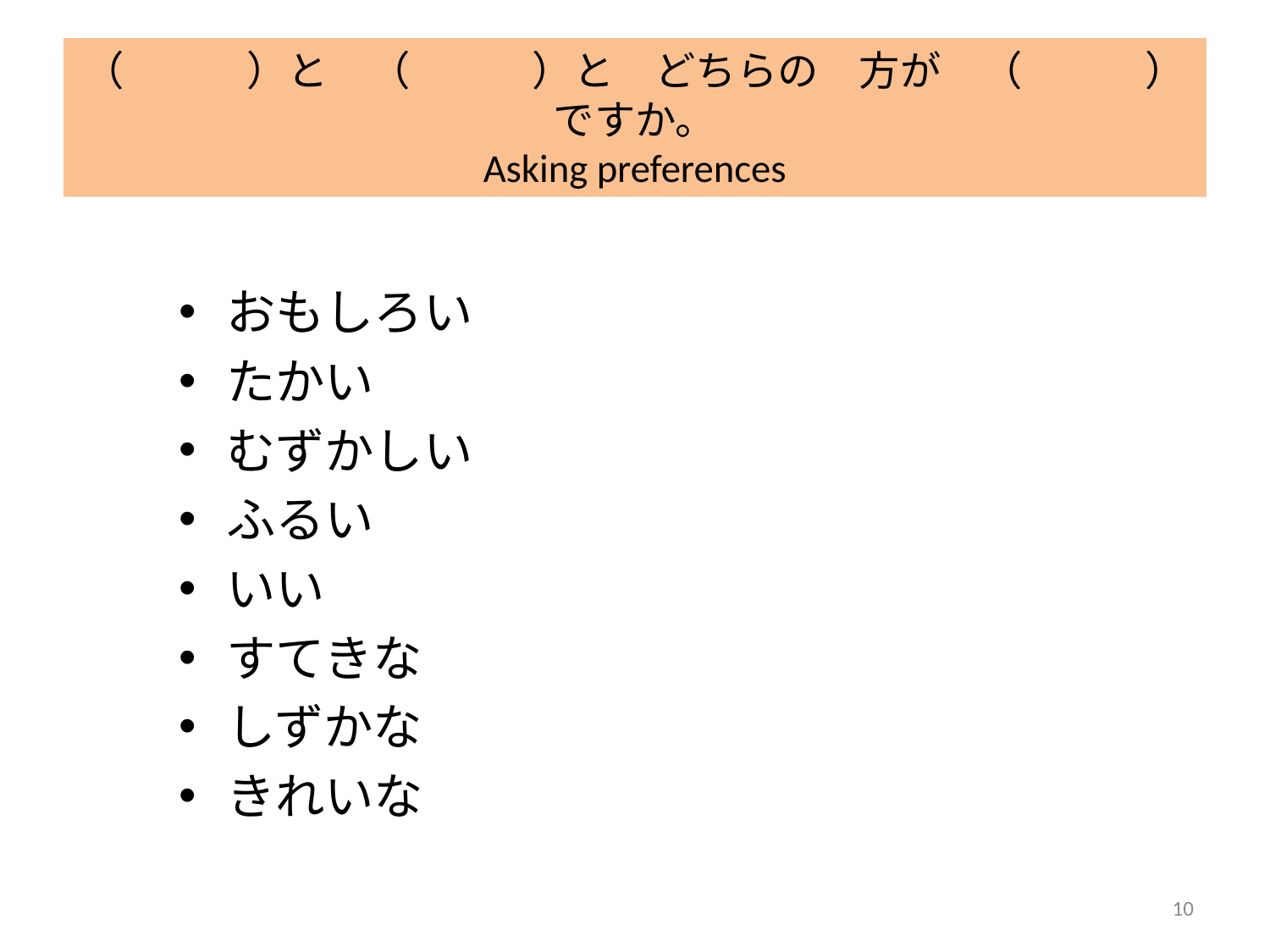

# （　　　）と　（　　　）と　どちらの　方が　（　　　）ですか。 Asking preferences
おもしろい
たかい
むずかしい
ふるい
いい
すてきな
しずかな
きれいな
10